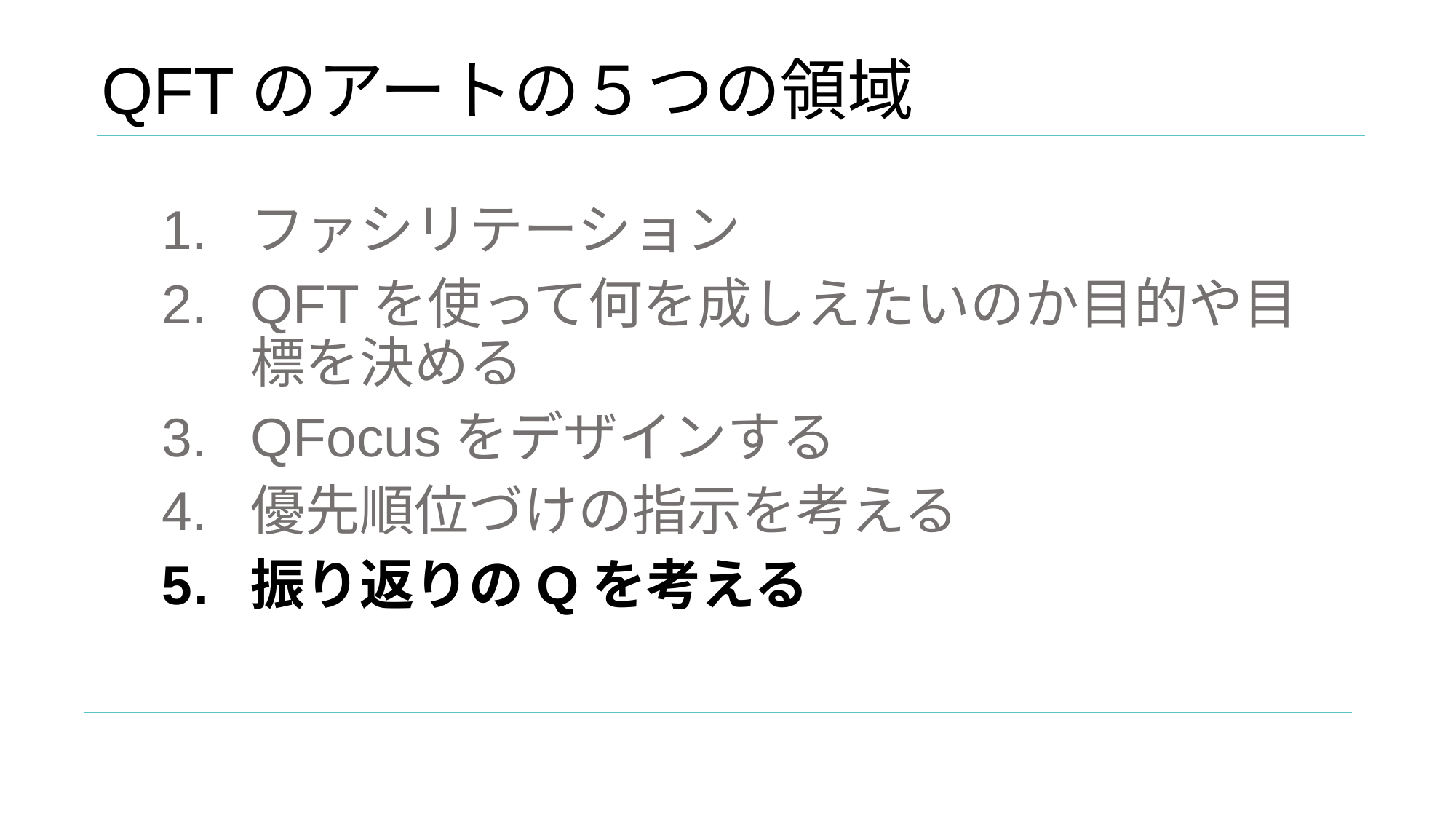

QFTのアートの５つの領域
ファシリテーション
QFTを使って何を成しえたいのか目的や目標を決める
QFocusをデザインする
優先順位づけの指示を考える
振り返りのQを考える